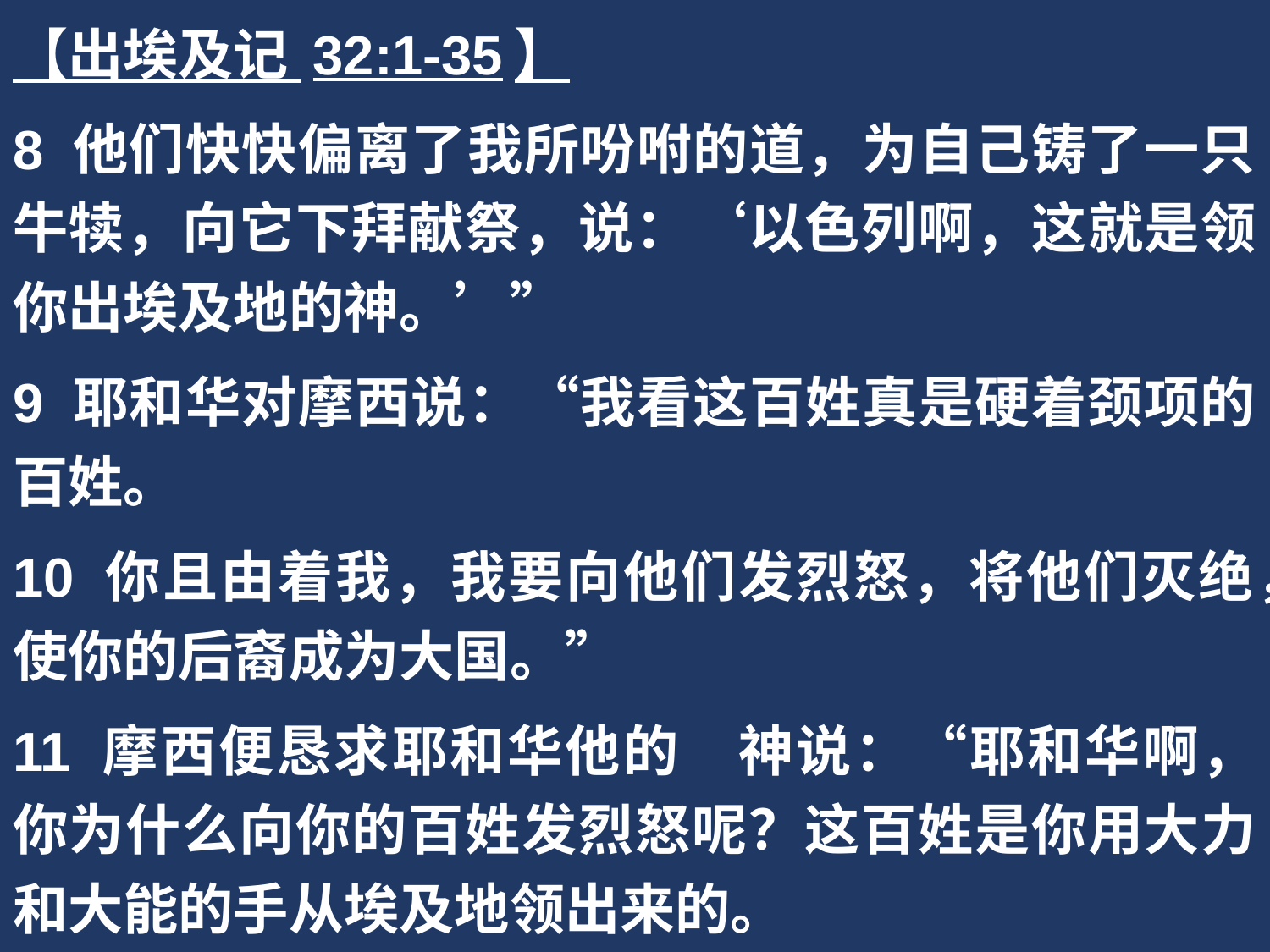

【出埃及记 32:1-35】
8 他们快快偏离了我所吩咐的道，为自己铸了一只牛犊，向它下拜献祭，说：‘以色列啊，这就是领你出埃及地的神。’”
9 耶和华对摩西说：“我看这百姓真是硬着颈项的百姓。
10 你且由着我，我要向他们发烈怒，将他们灭绝，使你的后裔成为大国。”
11 摩西便恳求耶和华他的　神说：“耶和华啊，你为什么向你的百姓发烈怒呢？这百姓是你用大力和大能的手从埃及地领出来的。